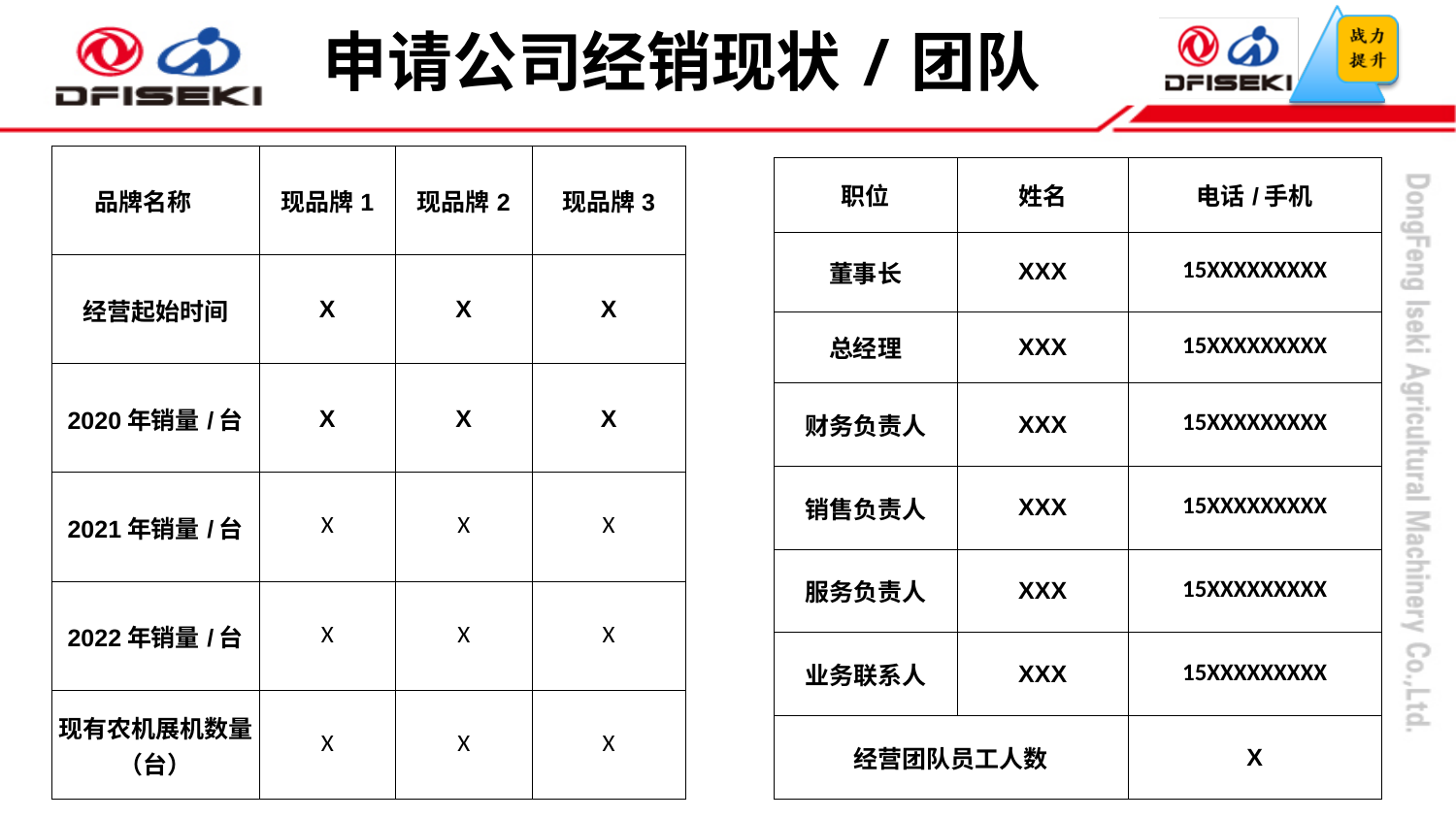

申请公司经销现状/团队
| 品牌名称 | 现品牌1 | 现品牌2 | 现品牌3 |
| --- | --- | --- | --- |
| 经营起始时间 | X | X | X |
| 2020年销量/台 | X | X | X |
| 2021年销量/台 | X | X | X |
| 2022年销量/台 | X | X | X |
| 现有农机展机数量（台） | X | X | X |
| 职位 | 姓名 | 电话/手机 |
| --- | --- | --- |
| 董事长 | XXX | 15XXXXXXXXX |
| 总经理 | XXX | 15XXXXXXXXX |
| 财务负责人 | XXX | 15XXXXXXXXX |
| 销售负责人 | XXX | 15XXXXXXXXX |
| 服务负责人 | XXX | 15XXXXXXXXX |
| 业务联系人 | XXX | 15XXXXXXXXX |
| 经营团队员工人数 |  | X |